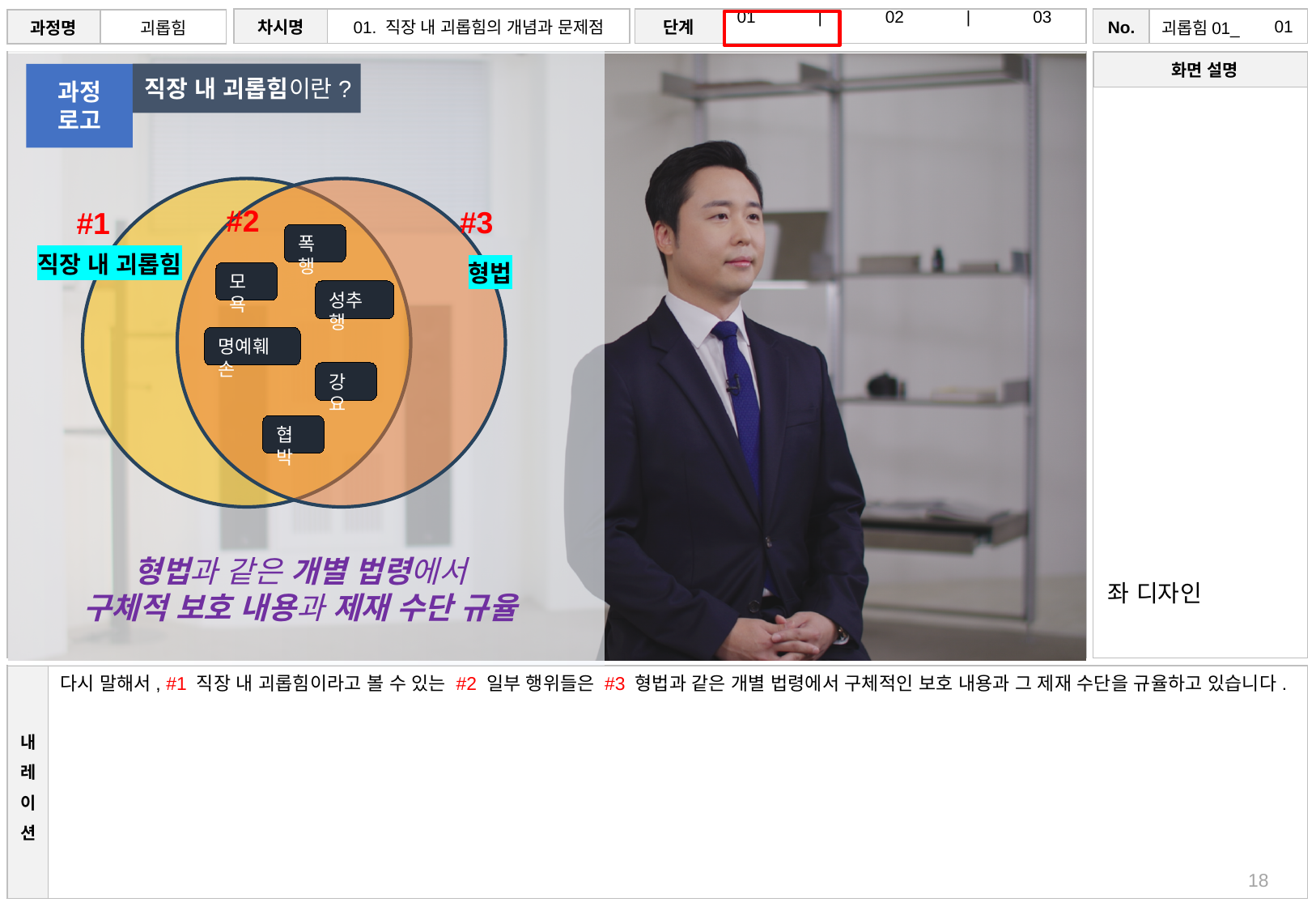

# 01
직장 내 괴롭힘이란?
과정
로고

#2
#3
#1

폭행
직장 내 괴롭힘
형법
모욕
성추행
명예훼손
강요
협박
형법과 같은 개별 법령에서
구체적 보호 내용과 제재 수단 규율
좌 디자인
다시 말해서, #1 직장 내 괴롭힘이라고 볼 수 있는 #2 일부 행위들은 #3 형법과 같은 개별 법령에서 구체적인 보호 내용과 그 제재 수단을 규율하고 있습니다.
18